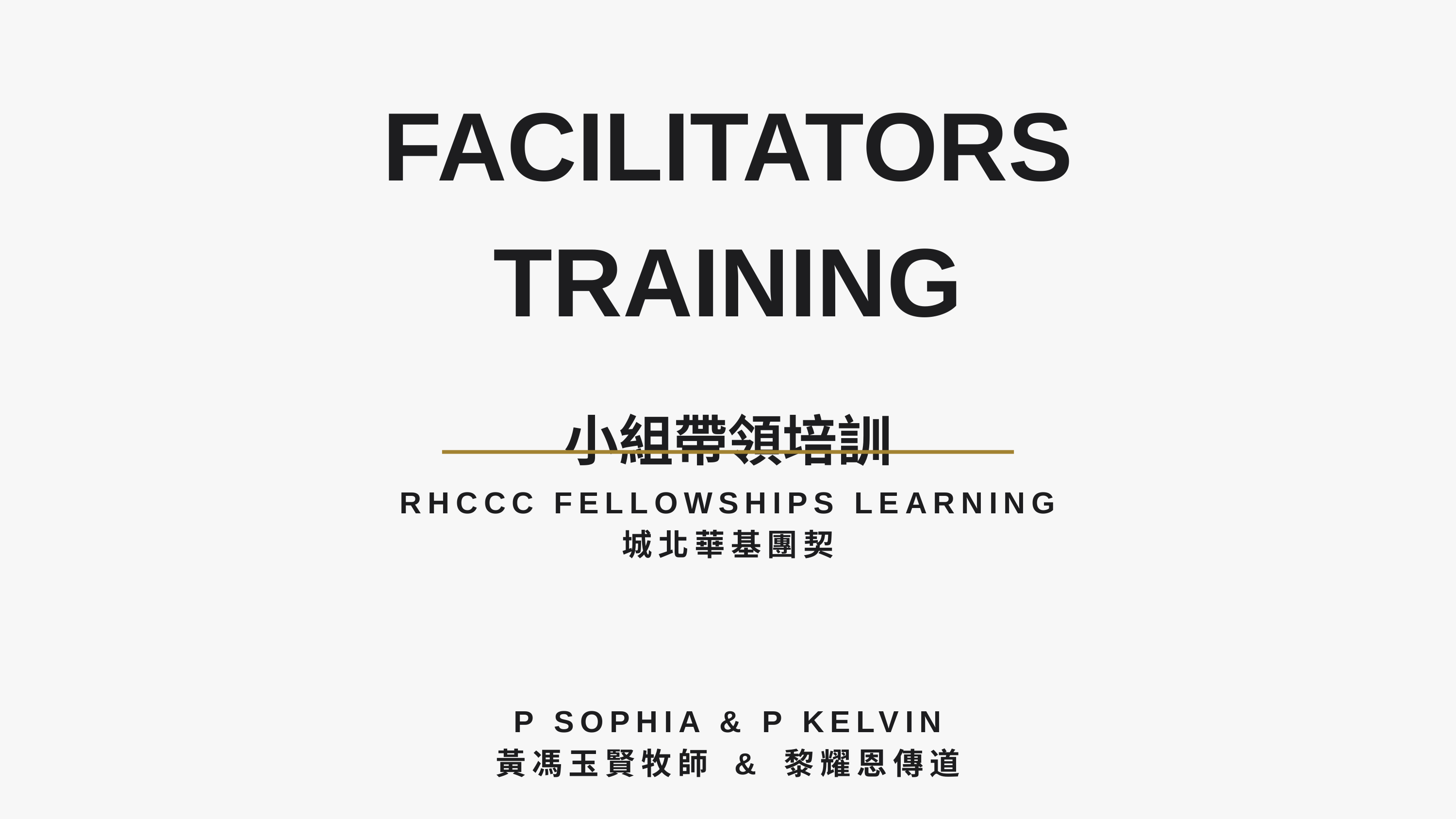

FACILITATORS TRAINING
小組帶領培訓

RHCCC FELLOWSHIPS LEARNING
城北華基團契
P SOPHIA & P KELVIN
黃馮玉賢牧師 & 黎耀恩傳道